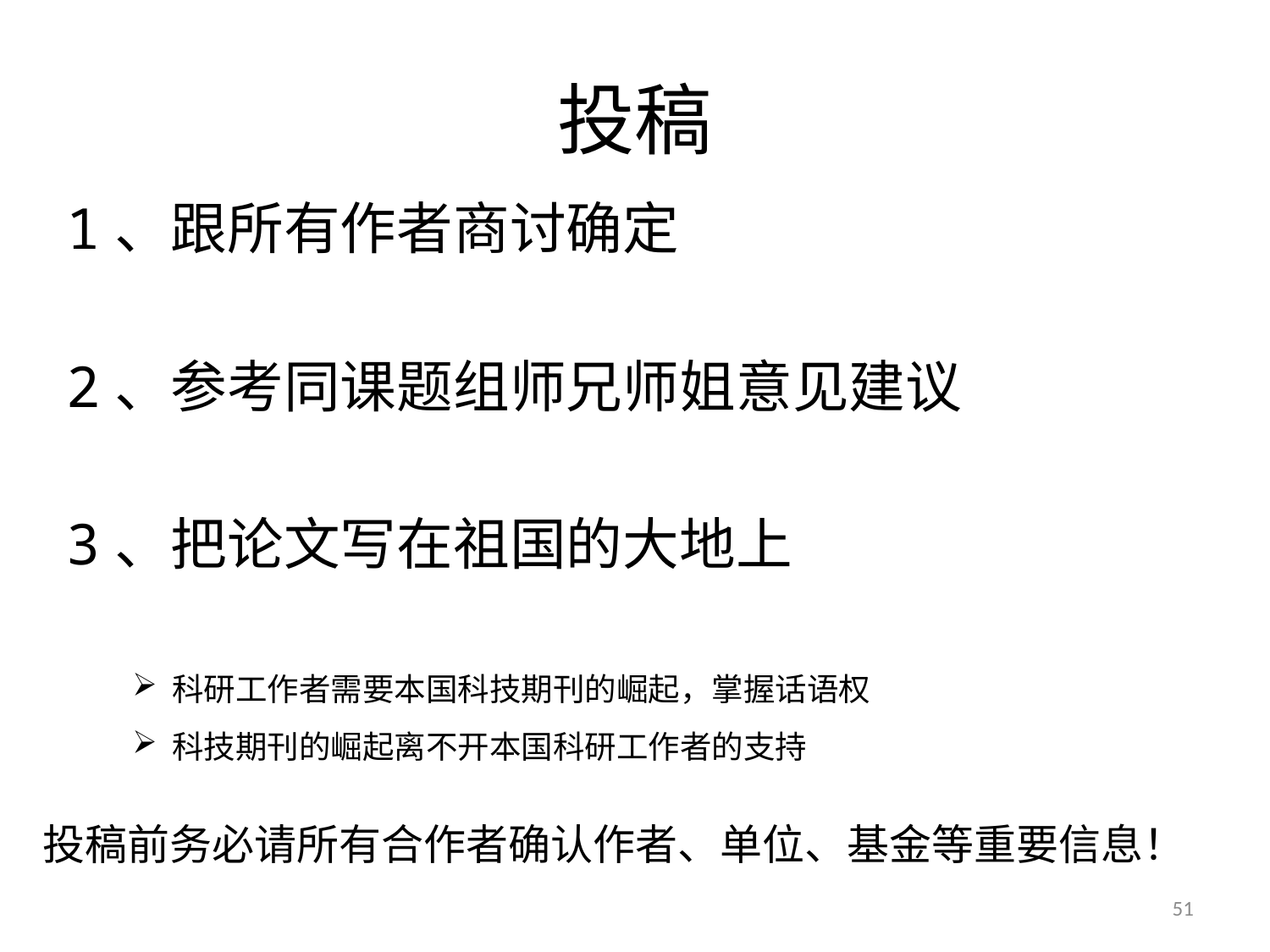

# 投稿
1、跟所有作者商讨确定

2、参考同课题组师兄师姐意见建议

3、把论文写在祖国的大地上

科研工作者需要本国科技期刊的崛起，掌握话语权
科技期刊的崛起离不开本国科研工作者的支持
投稿前务必请所有合作者确认作者、单位、基金等重要信息！
51